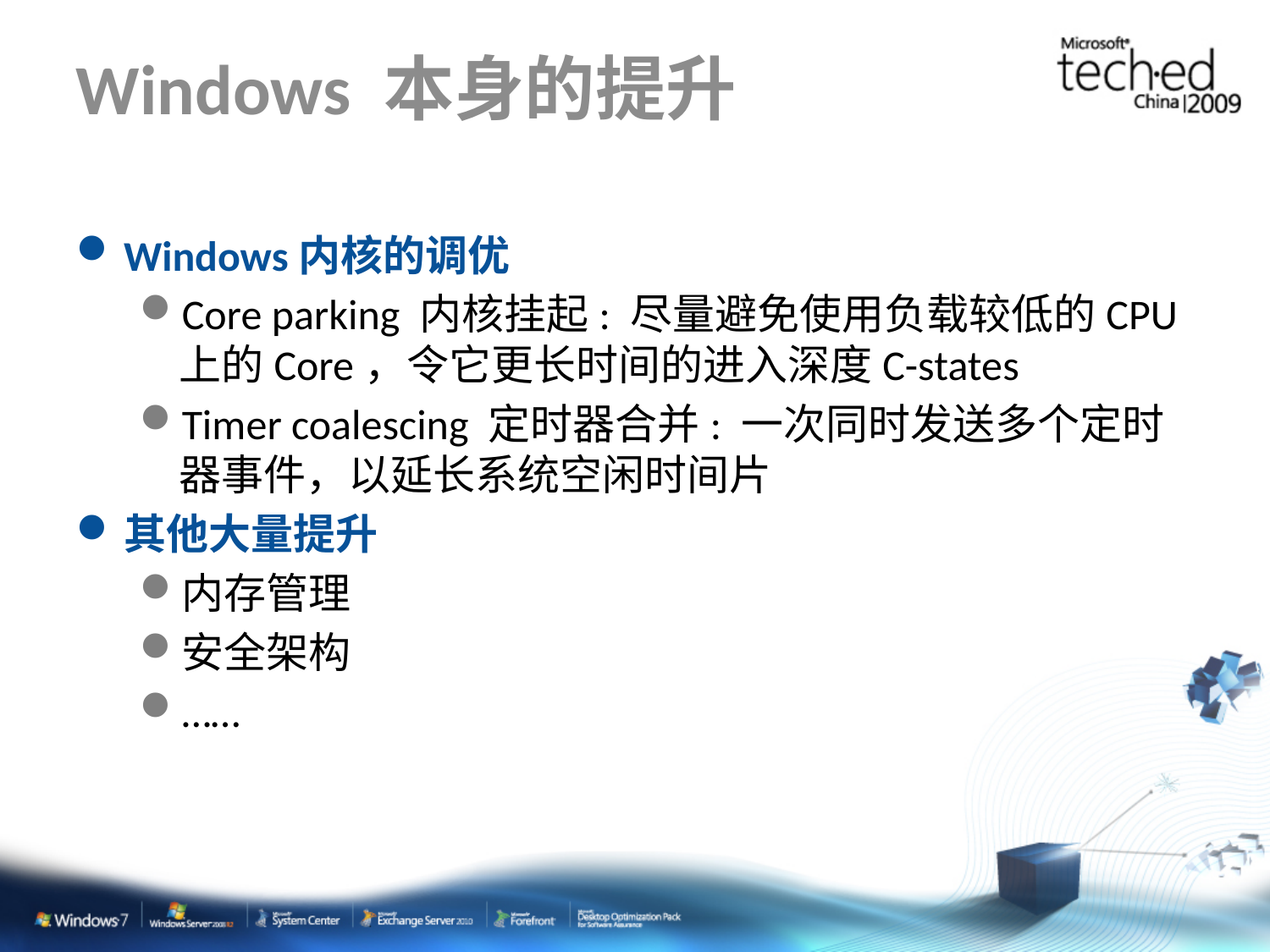

# Windows 本身的提升
Windows内核的调优
Core parking 内核挂起: 尽量避免使用负载较低的CPU上的Core，令它更长时间的进入深度C-states
Timer coalescing 定时器合并: 一次同时发送多个定时器事件，以延长系统空闲时间片
其他大量提升
内存管理
安全架构
……